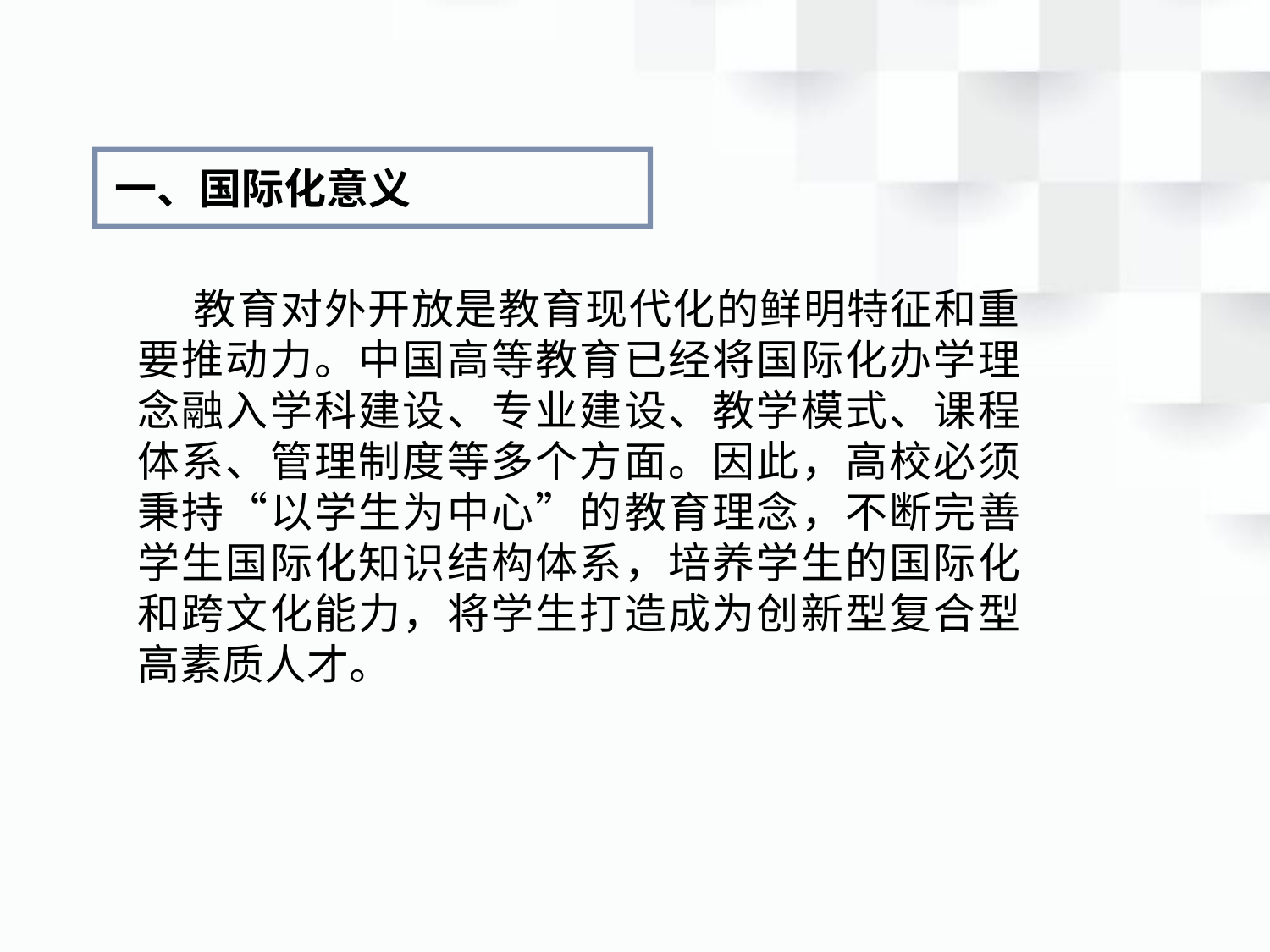

#

一、国际化意义
教育对外开放是教育现代化的鲜明特征和重要推动力。中国高等教育已经将国际化办学理念融入学科建设、专业建设、教学模式、课程体系、管理制度等多个方面。因此，高校必须秉持“以学生为中心”的教育理念，不断完善学生国际化知识结构体系，培养学生的国际化和跨文化能力，将学生打造成为创新型复合型高素质人才。